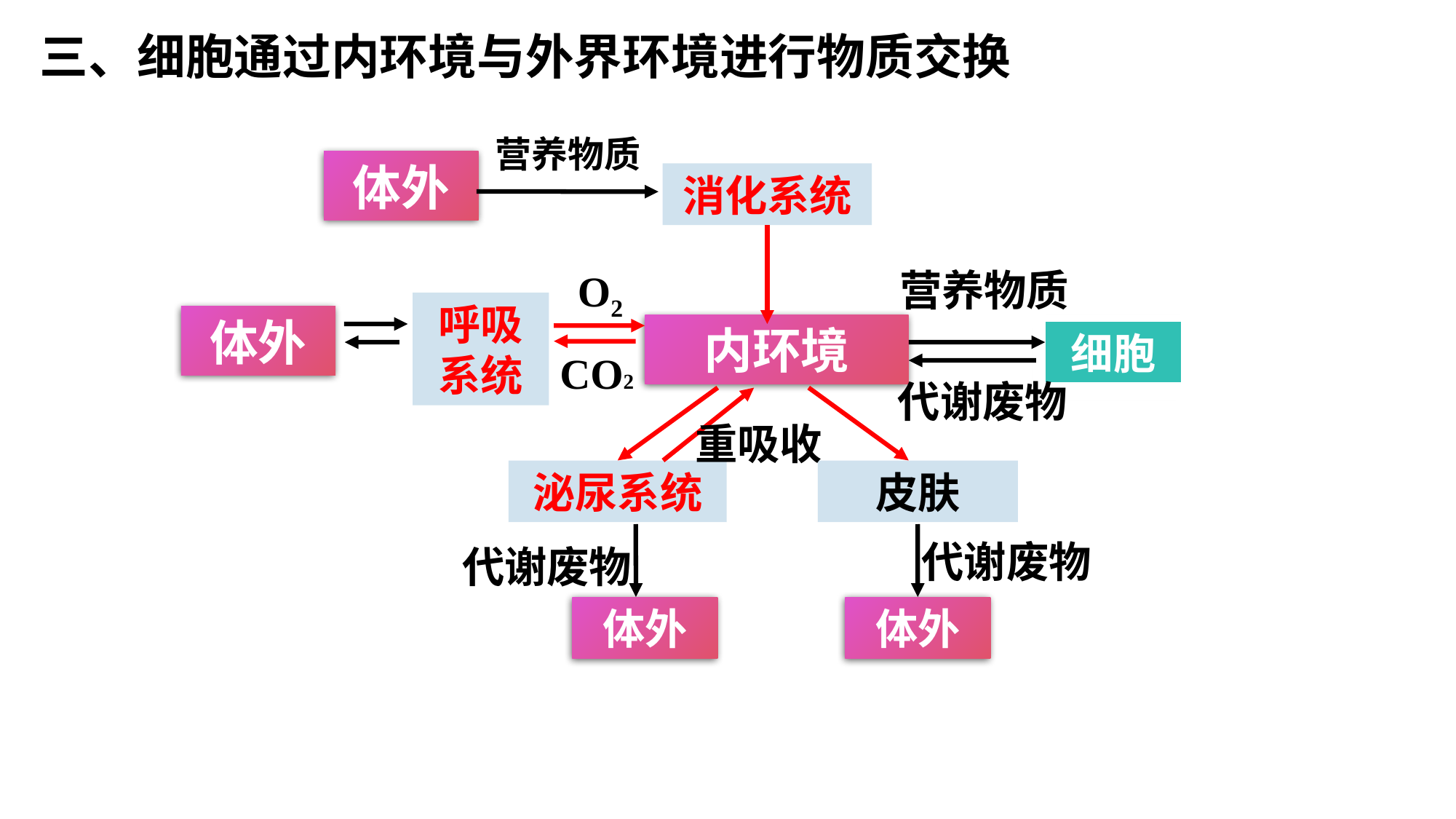

三、细胞通过内环境与外界环境进行物质交换
营养物质

体外
消化系统

营养物质
O2
呼吸系统
体外
内环境
细胞

CO2

代谢废物

重吸收
泌尿系统
皮肤

代谢废物
代谢废物
体外
体外